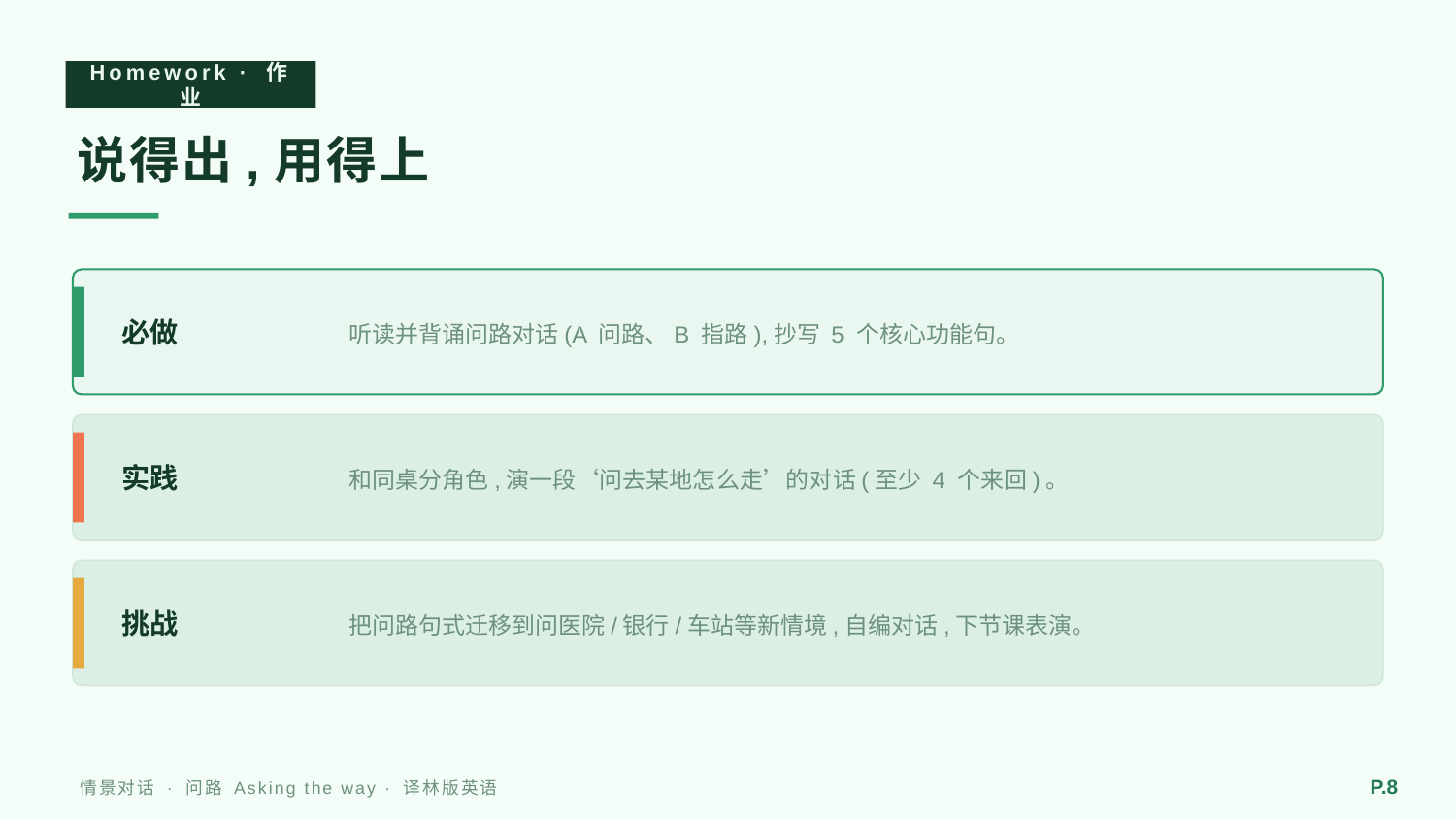

Homework · 作业

说得出,用得上

听读并背诵问路对话(A 问路、B 指路),抄写 5 个核心功能句。
必做

和同桌分角色,演一段‘问去某地怎么走’的对话(至少 4 个来回)。
实践

把问路句式迁移到问医院/银行/车站等新情境,自编对话,下节课表演。
挑战

P.8
情景对话 · 问路 Asking the way · 译林版英语